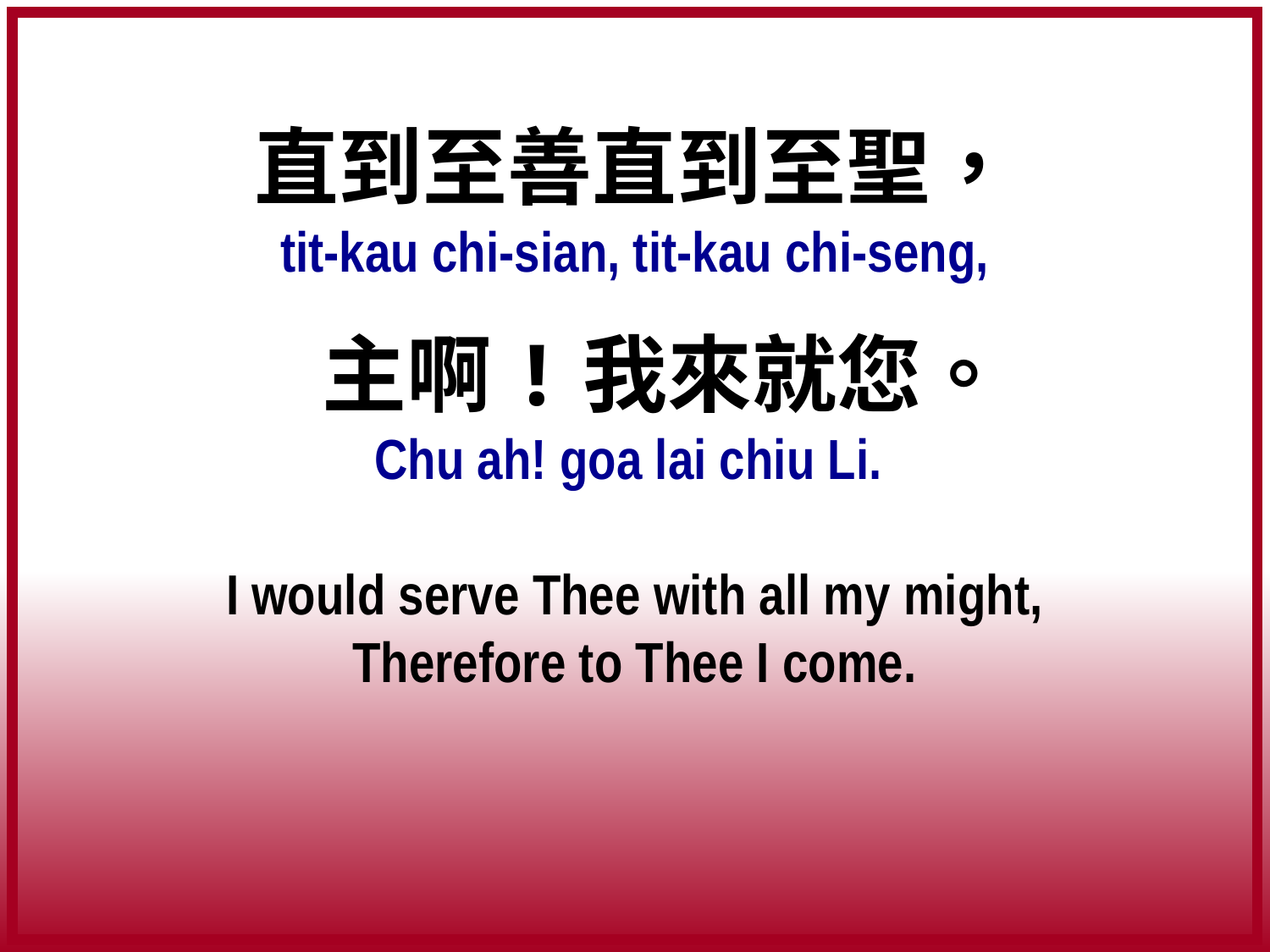

直到至善直到至聖，
tit-kau chi-sian, tit-kau chi-seng,

  主啊!我來就您。
Chu ah! goa lai chiu Li.

I would serve Thee with all my might,
Therefore to Thee I come.